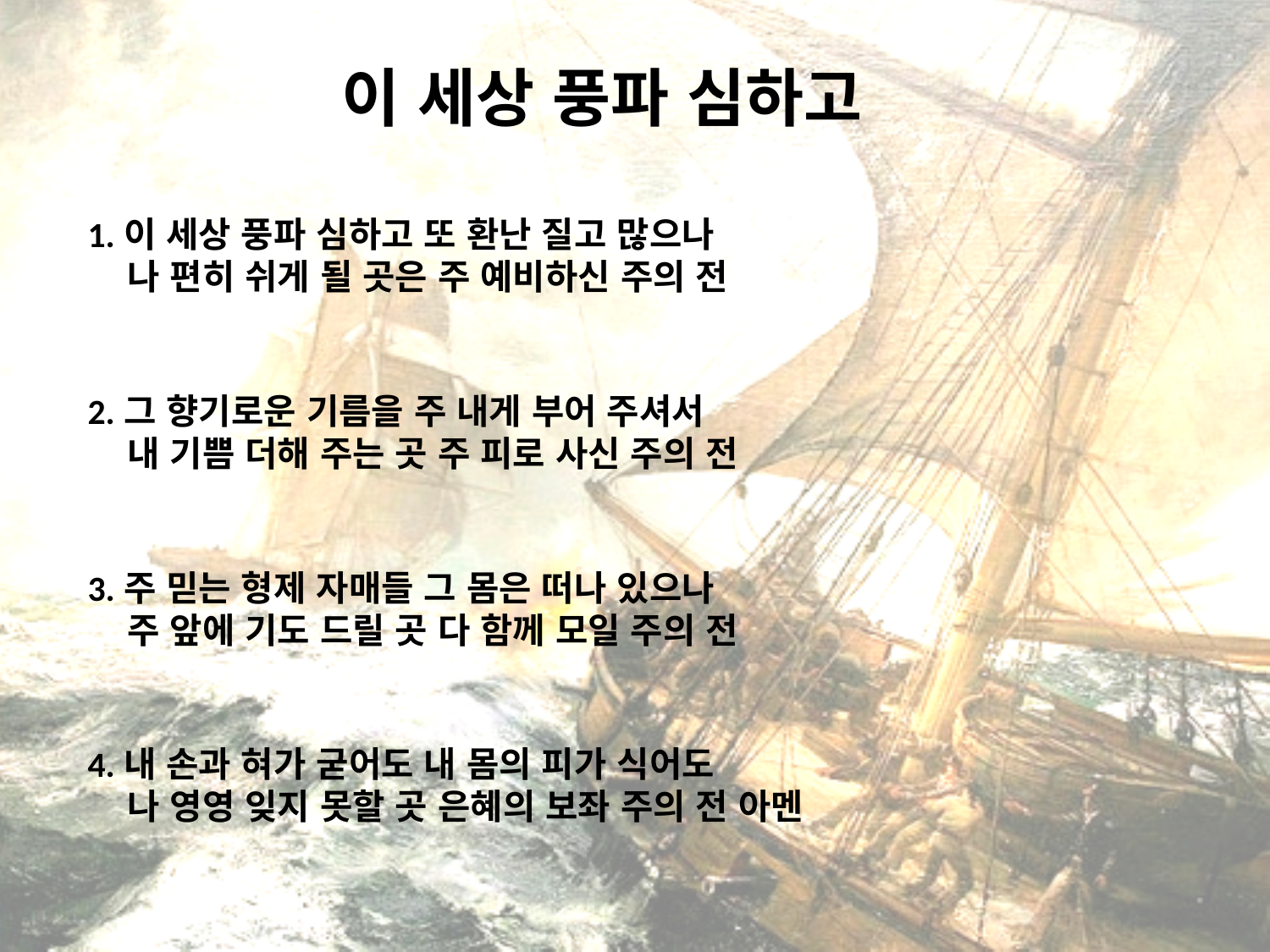

# 이 세상 풍파 심하고
1.이 세상 풍파 심하고 또 환난 질고 많으나
    나 편히 쉬게 될 곳은 주 예비하신 주의 전
2.그 향기로운 기름을 주 내게 부어 주셔서
    내 기쁨 더해 주는 곳 주 피로 사신 주의 전
3.주 믿는 형제 자매들 그 몸은 떠나 있으나
    주 앞에 기도 드릴 곳 다 함께 모일 주의 전
4.내 손과 혀가 굳어도 내 몸의 피가 식어도
    나 영영 잊지 못할 곳 은혜의 보좌 주의 전 아멘